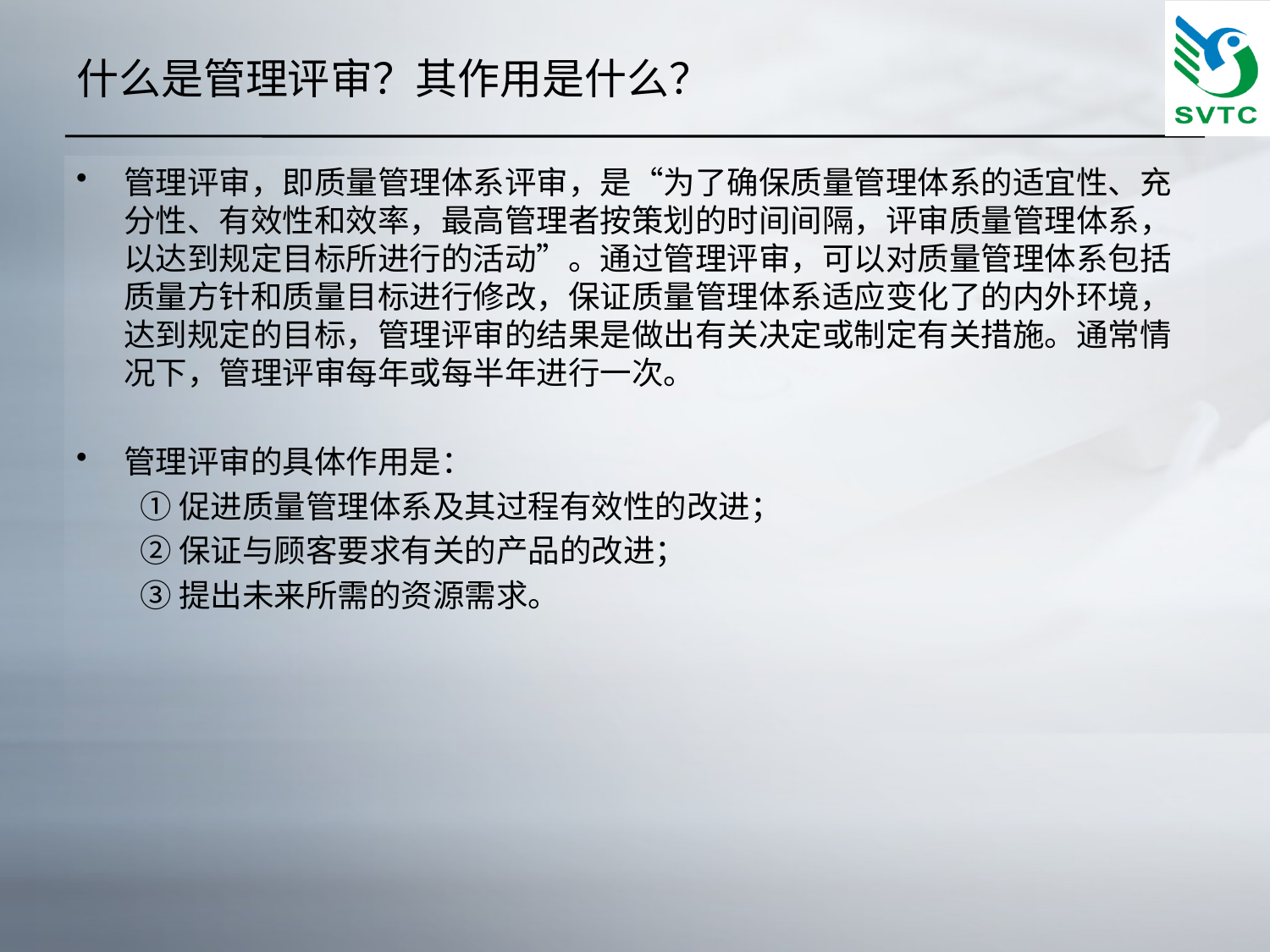

# 什么是管理评审？其作用是什么？
管理评审，即质量管理体系评审，是“为了确保质量管理体系的适宜性、充分性、有效性和效率，最高管理者按策划的时间间隔，评审质量管理体系，以达到规定目标所进行的活动”。通过管理评审，可以对质量管理体系包括质量方针和质量目标进行修改，保证质量管理体系适应变化了的内外环境，达到规定的目标，管理评审的结果是做出有关决定或制定有关措施。通常情况下，管理评审每年或每半年进行一次。

管理评审的具体作用是：
①促进质量管理体系及其过程有效性的改进；
②保证与顾客要求有关的产品的改进；
③提出未来所需的资源需求。